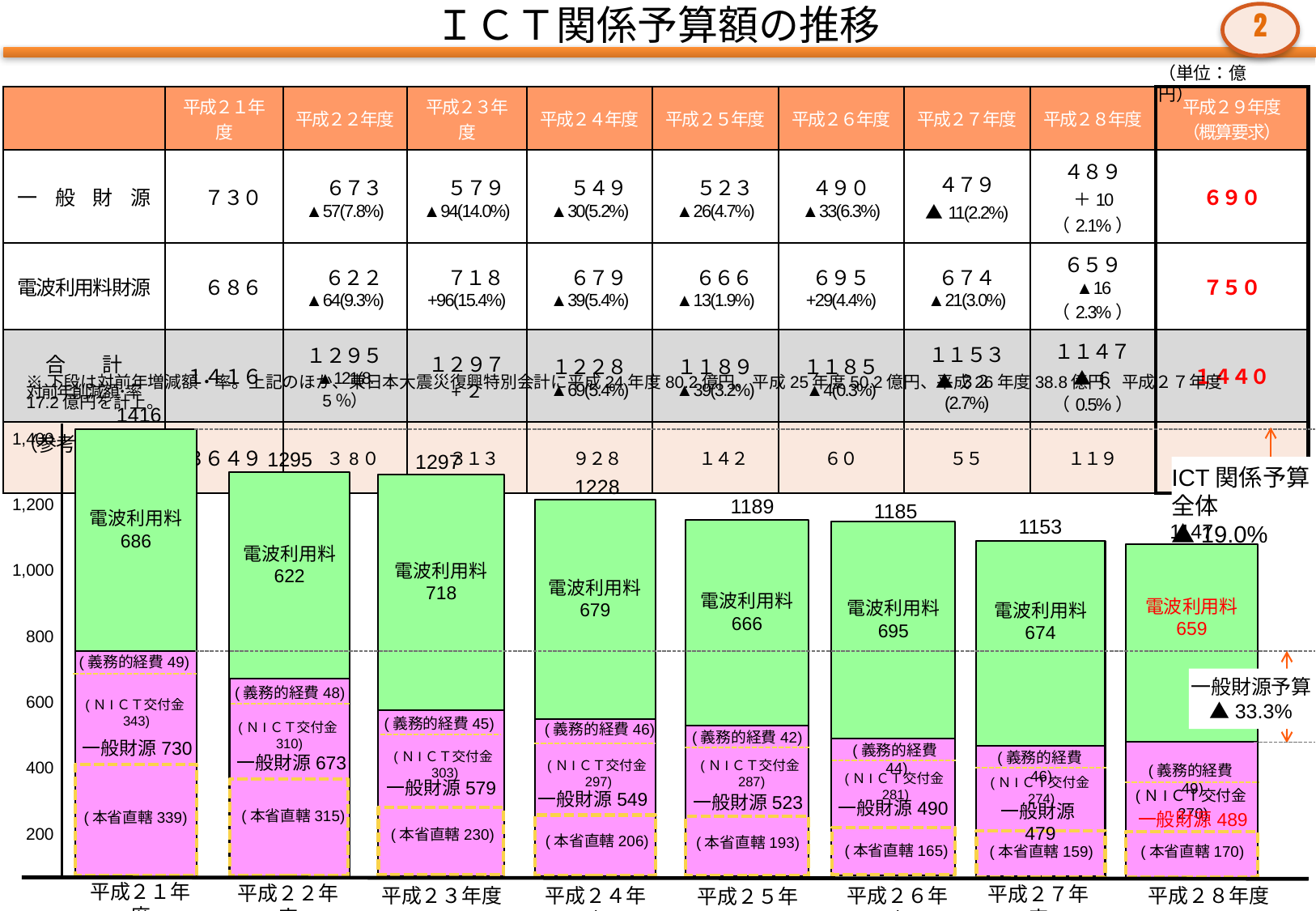

# ＩＣＴ関係予算額の推移
2

（単位：億円）
|  | 平成２１年度 | 平成２２年度 | 平成２３年度 | 平成２４年度 | 平成２５年度 | 平成２６年度 | 平成２７年度 | 平成２８年度 | 平成２９年度 （概算要求） |
| --- | --- | --- | --- | --- | --- | --- | --- | --- | --- |
| 一　般　財　源 | ７３０ | ６７３ ▲57(7.8%) | ５７９ ▲94(14.0%) | ５４９ ▲30(5.2%) | ５２３ ▲26(4.7%) | ４９０ ▲33(6.3%) | ４７９▲11(2.2%) | ４８９ ＋10 （2.1%） | ６９０ |
| 電波利用料財源 | ６８６ | ６２２ ▲64(9.3%) | ７１８ +96(15.4%) | ６７９ ▲39(5.4%) | ６６６ ▲13(1.9%) | ６９５ +29(4.4%) | ６７４ ▲21(3.0%) | ６５９ ▲16 （2.3%） | ７５０ |
| 合　　計 対前年削減額･率 | １４１６ | １２９５ ▲121(8.5％） | １２９７ +２ | １２２８ ▲69(5.4%) | １１８９ ▲39(3.2%) | １１８５ ▲4(0.3%) | １１５３ ▲３２(2.7%) | １１４７ ▲６（0.5%） | １４４０ |
| （参考）補正予算 | ３６４９ | ３8０ | ３１３ | ９２８ | １４２ | ６０ | ５５ | １１９ | － |
※下段は対前年増減額・率。上記のほか、東日本大震災復興特別会計に平成24年度80.2億円、平成25年度50.2億円、平成26年度38.8億円、平成２７年度17.2億円を計上。
1416
1,400

1,200

1,000

800

600

400

200

電波利用料
686

1295
1297
ICT関係予算全体▲19.0%
1228
電波利用料
622

電波利用料
718

1189
1185
電波利用料
679

1153
1147
電波利用料
666

電波利用料
695

電波利用料
674

電波利用料
659
(義務的経費49)
一般財源予算▲33.3%
(義務的経費48)
(ＮIＣＴ交付金343)
(義務的経費45)
(ＮIＣＴ交付金310)
(義務的経費46)
(義務的経費42)
一般財源730
(義務的経費44)

(義務的経費46)
(ＮIＣＴ交付金303)
一般財源673
(ＮIＣＴ交付金297)
(ＮIＣＴ交付金287)
(義務的経費49)
(ＮIＣＴ交付金281)

(ＮIＣＴ交付金274)
一般財源579

(ＮIＣＴ交付金270)
一般財源549
一般財源523
一般財源490
一般財源479
(本省直轄315)
(本省直轄339)
一般財源489

(本省直轄230)
(本省直轄206)
(本省直轄193)

(本省直轄165)
(本省直轄170)
(本省直轄159)
平成２１年度
平成２２年度
平成２７年度
平成２８年度
平成２４年度
平成２６年度
平成２３年度
平成２５年度